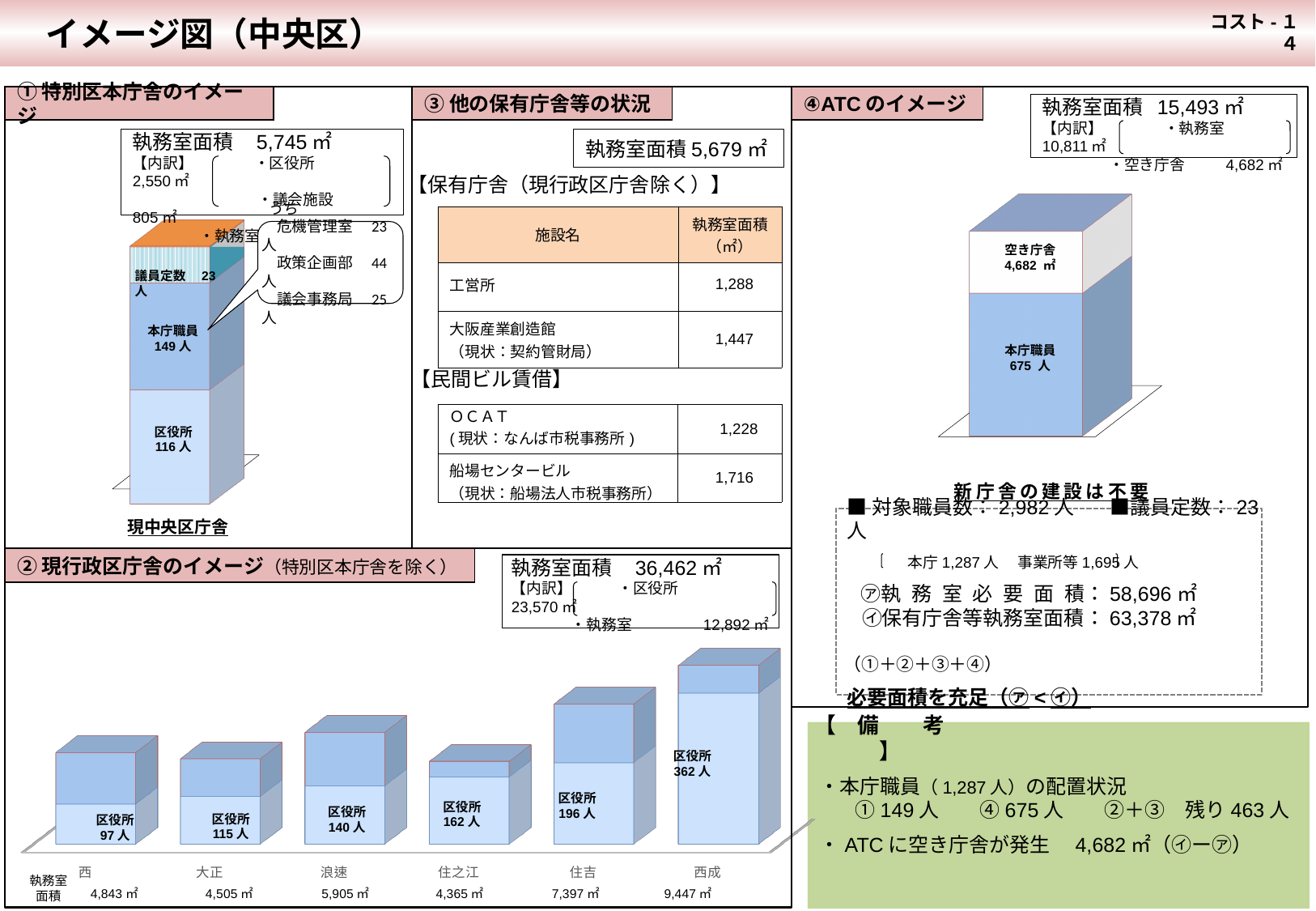

イメージ図（中央区）
●●-１０
 コスト-１４
①特別区本庁舎のイメージ
③他の保有庁舎等の状況
④ATCのイメージ

執務室面積  15,493㎡
【内訳】　　　　・執務室　　　10,811㎡
　               ・空き庁舎　  　4,682㎡

執務室面積    5,745㎡
【内訳】　　　　・区役所　　　　　2,550㎡
　　　　　　　　 ・議会施設 　 　 　 805㎡
　               ・執務室  　　　  2,390㎡

執務室面積5,679㎡
【保有庁舎（現行政区庁舎除く）】

[unsupported chart]

[unsupported chart]

| 施設名 | 執務室面積（㎡） |
| --- | --- |
| 工営所 | 1,288 |
| 大阪産業創造館 （現状：契約管財局） | 1,447 |
 うち
　危機管理室　23人
　政策企画部　44人
　議会事務局　25人
空き庁舎
4,682 ㎡
議員定数　23人
本庁職員
149人
本庁職員
675 人
【民間ビル賃借】

| ＯＣＡＴ (現状：なんば市税事務所) | 1,228 |
| --- | --- |
| 船場センタービル （現状：船場法人市税事務所） | 1,716 |
区役所
116人

新庁舎の建設は不要
■対象職員数：2,982人　　■議員定数：23人
　　　　本庁1,287人　 事業所等1,695人
    ㋐執務室必要面積：58,696㎡
   ㋑保有庁舎等執務室面積：63,378㎡
　　　　　　　　　　　　　　　　　　　（①＋②＋③＋④）
必要面積を充足（㋐<㋑）

現中央区庁舎

②現行政区庁舎のイメージ（特別区本庁舎を除く）
執務室面積    36,462㎡
【内訳】　　　・区役所　　　　　23,570㎡
　             ・執務室  　　　　12,892㎡

[unsupported chart]

・本庁職員（1,287人）の配置状況
　 ①149人　　④675人　　②＋③　残り463人
・ATCに空き庁舎が発生　4,682㎡（㋑ー㋐）
【　備　　考　】
区役所
362人
区役所
196人
区役所
162人
区役所
140人
区役所
115人
区役所
97人
執務室
面積
4,843㎡
4,505㎡
5,905㎡
4,365㎡
7,397㎡
9,447㎡